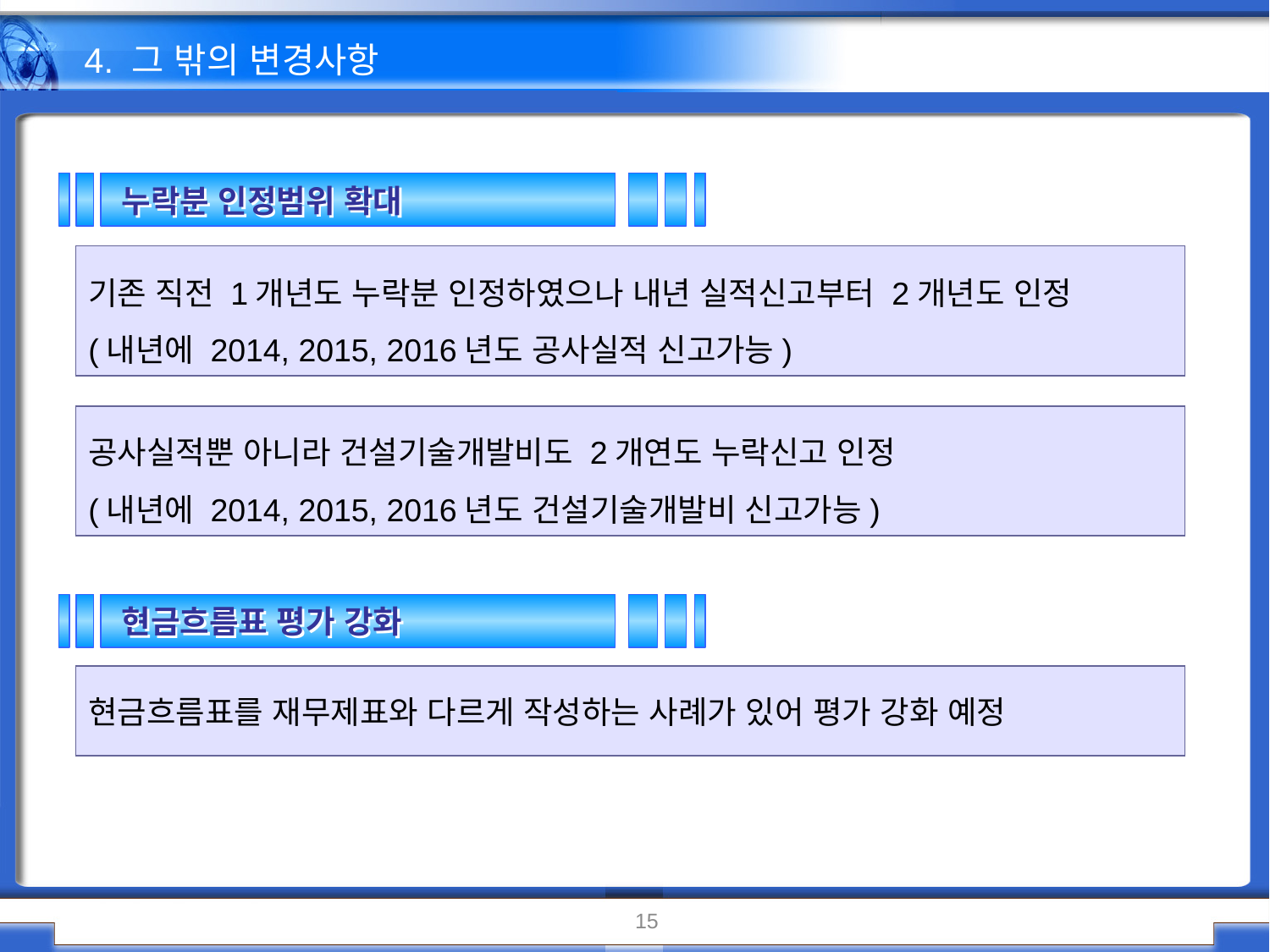

4. 그 밖의 변경사항

누락분 인정범위 확대
기존 직전 1개년도 누락분 인정하였으나 내년 실적신고부터 2개년도 인정
(내년에 2014, 2015, 2016년도 공사실적 신고가능)
공사실적뿐 아니라 건설기술개발비도 2개연도 누락신고 인정
(내년에 2014, 2015, 2016년도 건설기술개발비 신고가능)

현금흐름표 평가 강화
현금흐름표를 재무제표와 다르게 작성하는 사례가 있어 평가 강화 예정
15